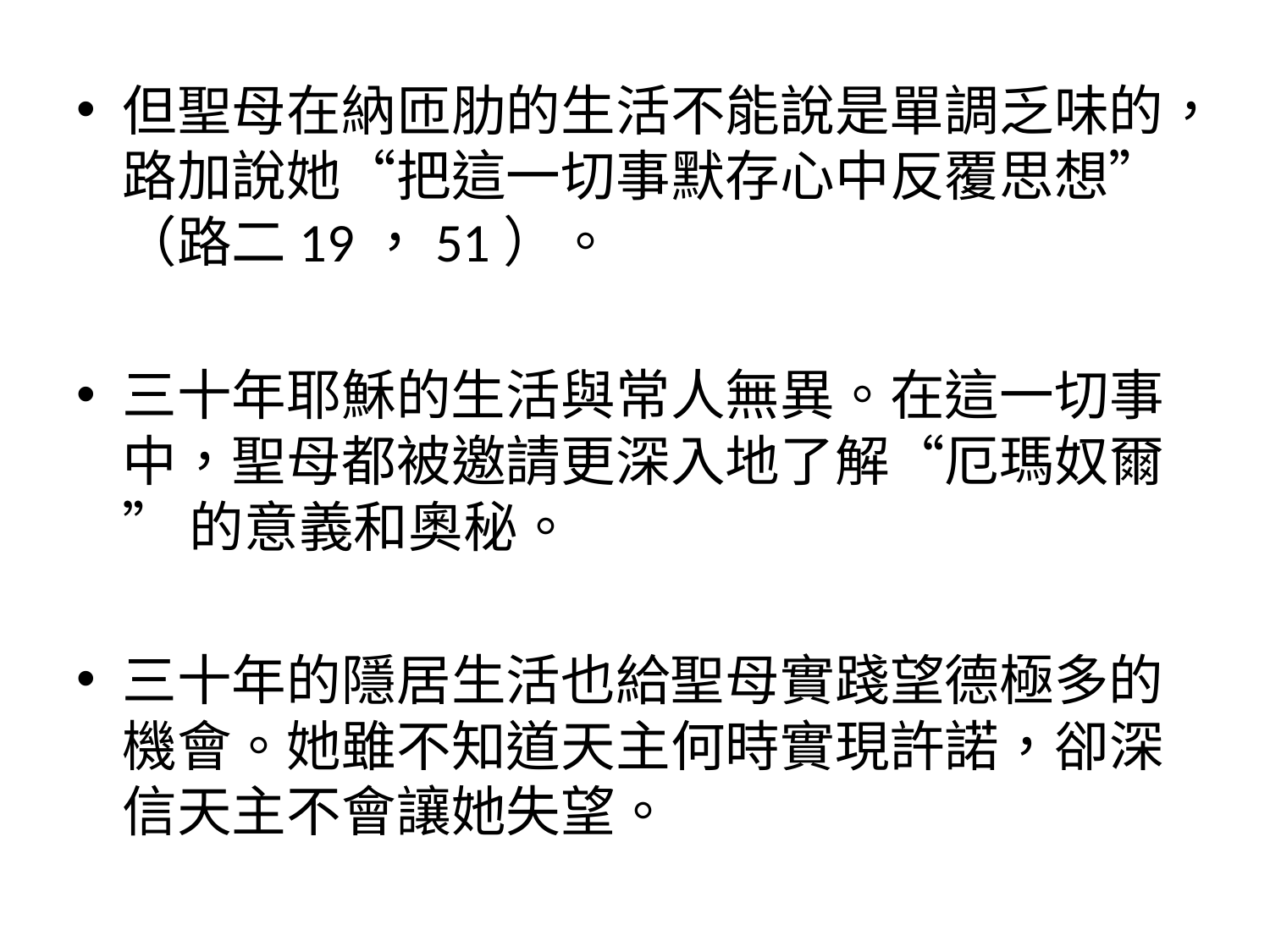

#
但聖母在納匝肋的生活不能說是單調乏味的，路加說她“把這一切事默存心中反覆思想”（路二19，51）。

三十年耶穌的生活與常人無異。在這一切事中，聖母都被邀請更深入地了解“厄瑪奴爾” 的意義和奧秘。

三十年的隱居生活也給聖母實踐望德極多的機會。她雖不知道天主何時實現許諾，卻深信天主不會讓她失望。